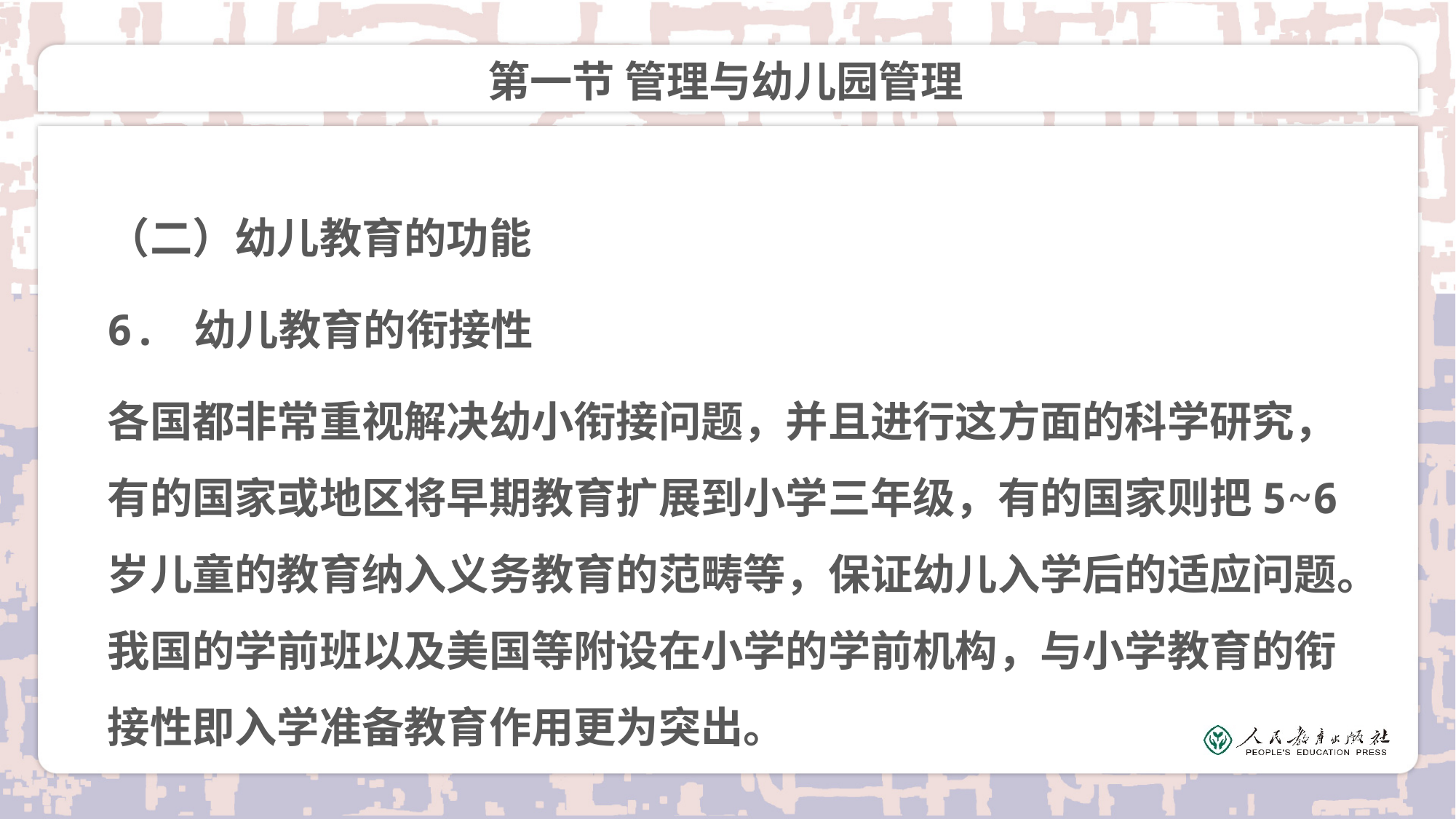

# 第一节 管理与幼儿园管理
（二）幼儿教育的功能
6. 幼儿教育的衔接性
各国都非常重视解决幼小衔接问题，并且进行这方面的科学研究，有的国家或地区将早期教育扩展到小学三年级，有的国家则把5~6岁儿童的教育纳入义务教育的范畴等，保证幼儿入学后的适应问题。我国的学前班以及美国等附设在小学的学前机构，与小学教育的衔接性即入学准备教育作用更为突出。